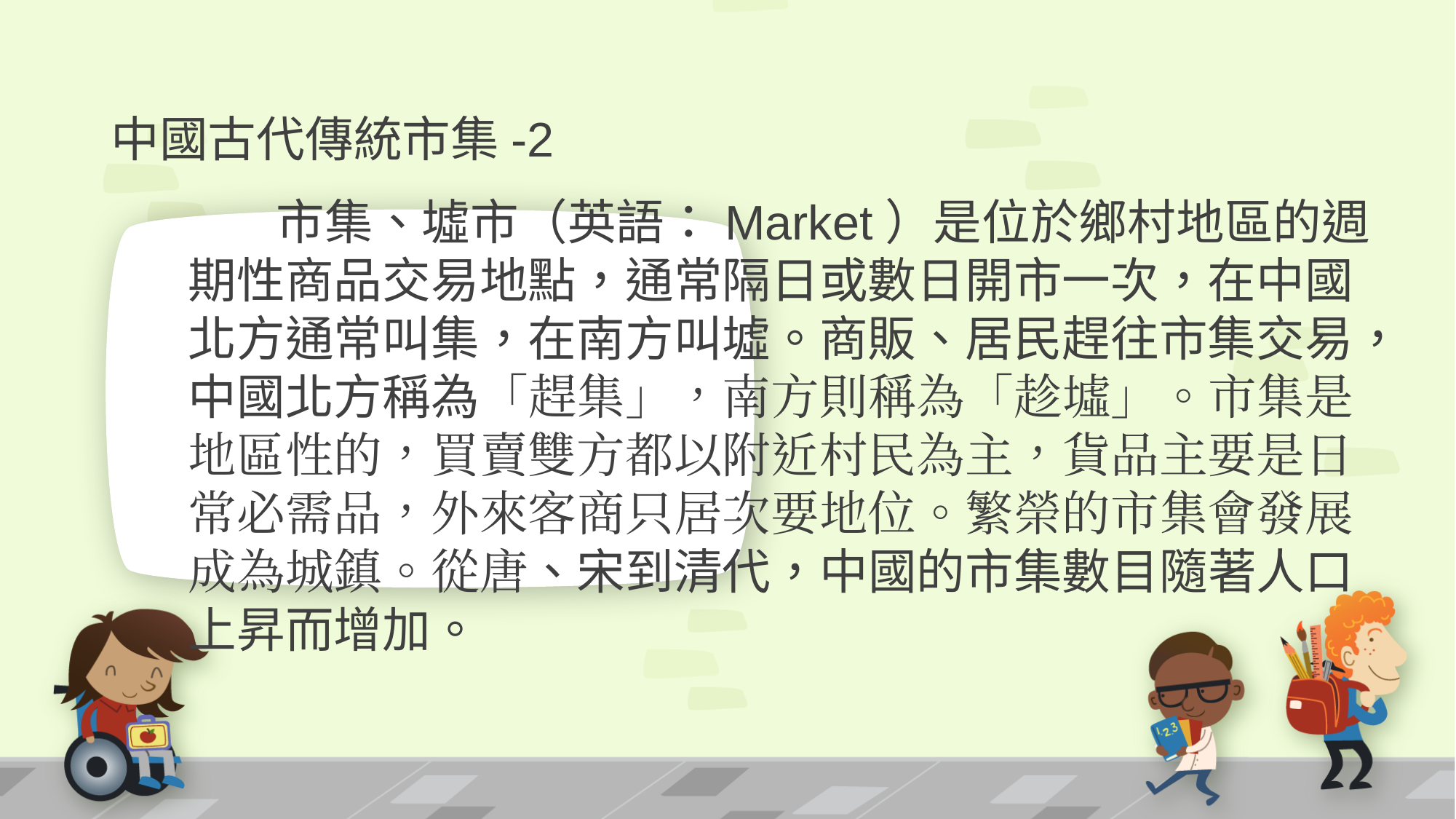

# 中國古代傳統市集-2
       市集、墟市（英語：Market）是位於鄉村地區的週期性商品交易地點，通常隔日或數日開市一次，在中國北方通常叫集，在南方叫墟。商販、居民趕往市集交易，中國北方稱為「趕集」，南方則稱為「趁墟」。市集是地區性的，買賣雙方都以附近村民為主，貨品主要是日常必需品，外來客商只居次要地位。繁榮的市集會發展成為城鎮。從唐、宋到清代，中國的市集數目隨著人口上昇而增加。